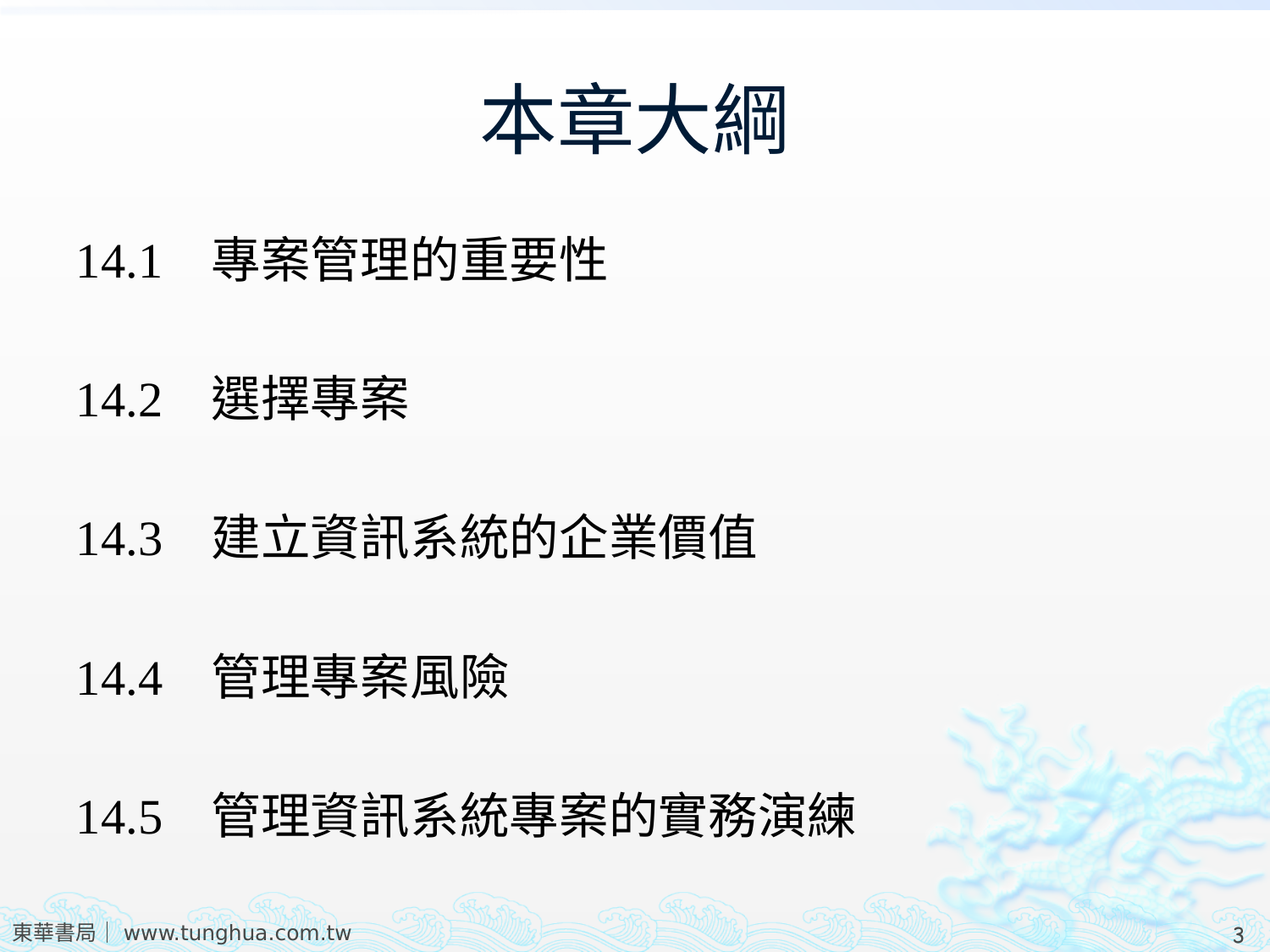

# 本章大綱
14.1   專案管理的重要性

14.2   選擇專案

14.3   建立資訊系統的企業價值

14.4   管理專案風險

14.5   管理資訊系統專案的實務演練